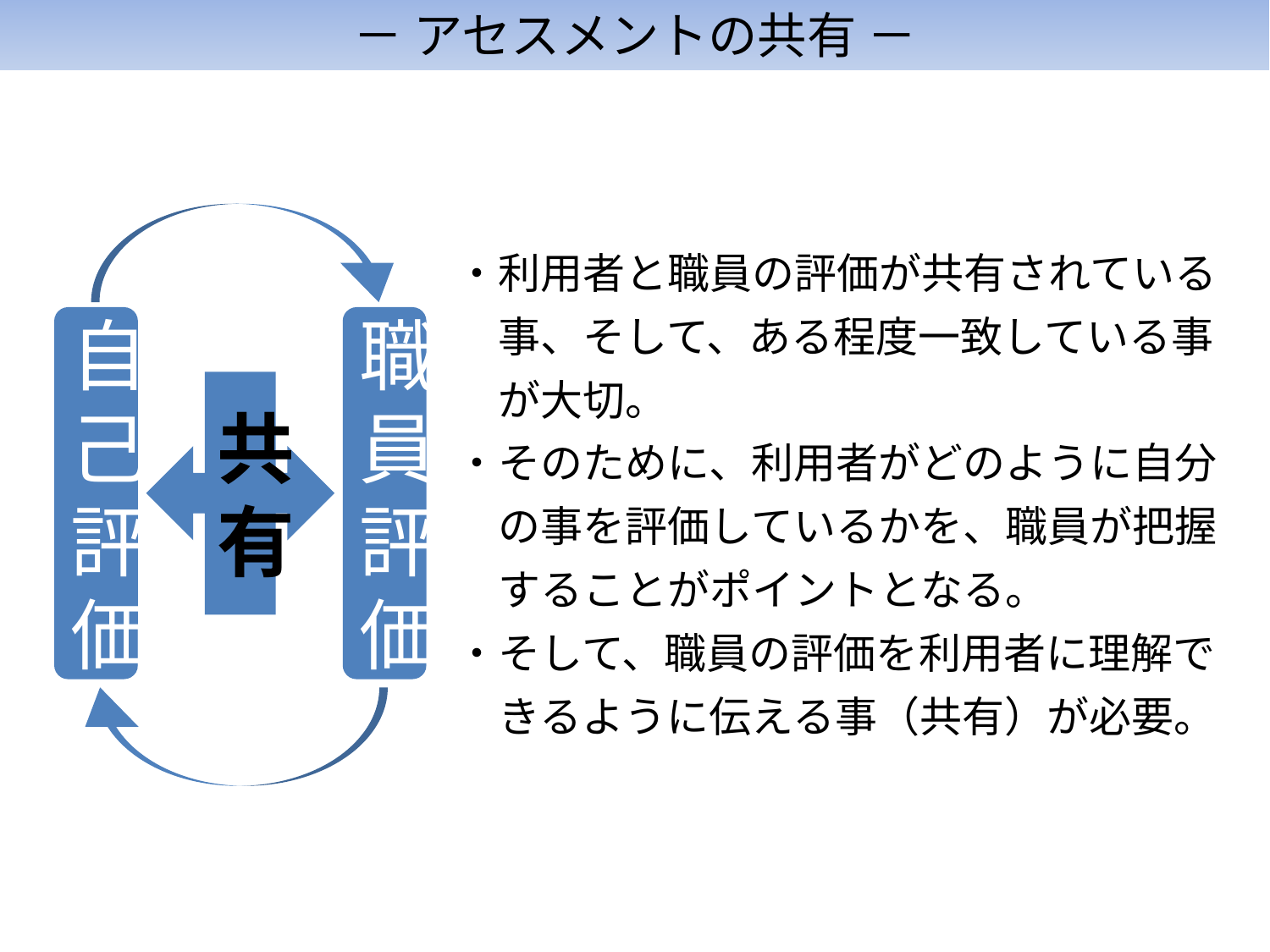

－ アセスメントの共有 －

職員
評
価
自
己
評
価
共
有

・利用者と職員の評価が共有されている
　事、そして、ある程度一致している事
　が大切。
・そのために、利用者がどのように自分
　の事を評価しているかを、職員が把握
　することがポイントとなる。
・そして、職員の評価を利用者に理解で
　きるように伝える事（共有）が必要。